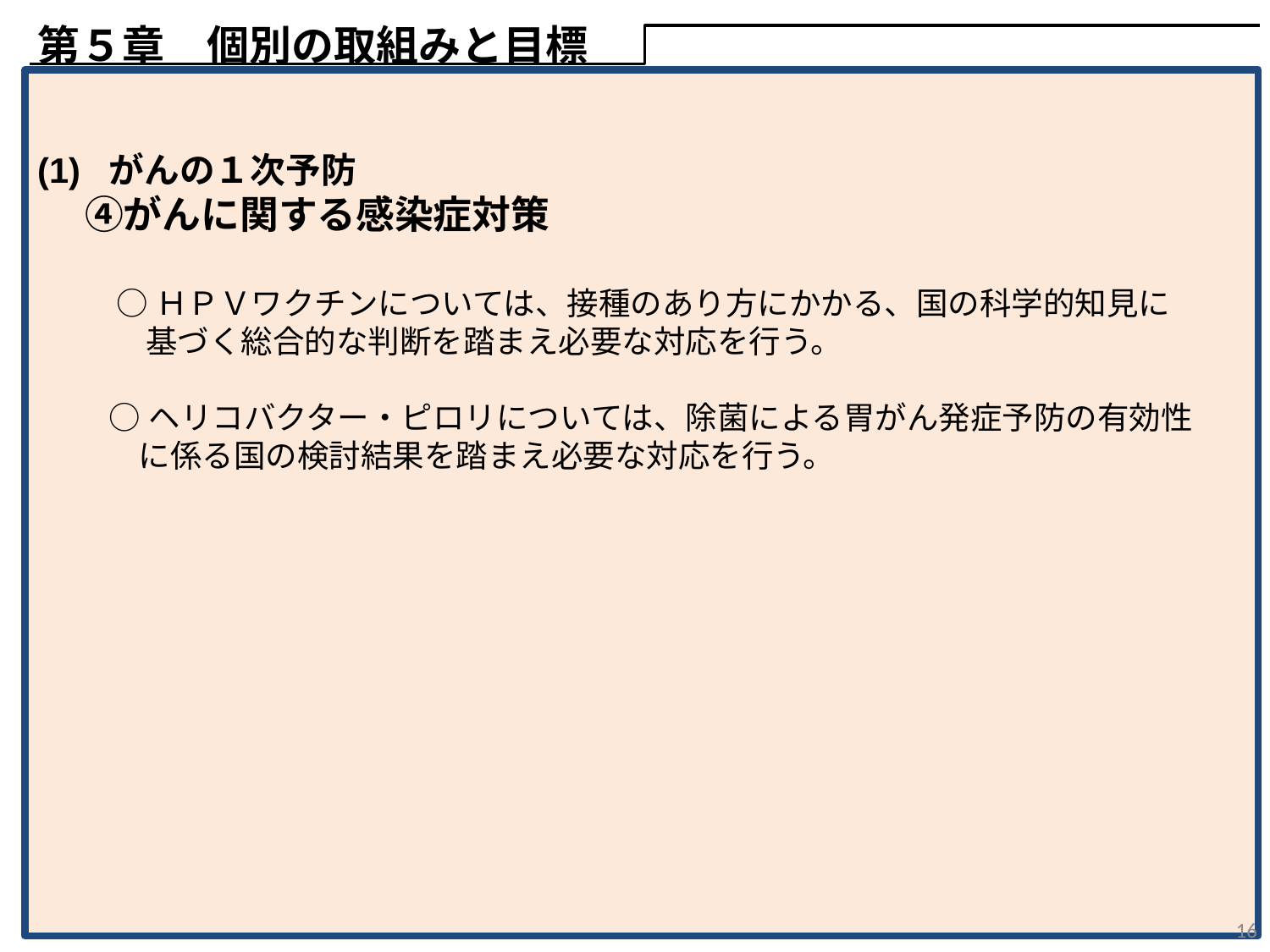

第５章　個別の取組みと目標

(1)  がんの１次予防
　 ④がんに関する感染症対策

           ○ＨＰＶワクチンについては、接種のあり方にかかる、国の科学的知見に
              基づく総合的な判断を踏まえ必要な対応を行う。

          ○ヘリコバクター・ピロリについては、除菌による胃がん発症予防の有効性
             に係る国の検討結果を踏まえ必要な対応を行う。
16